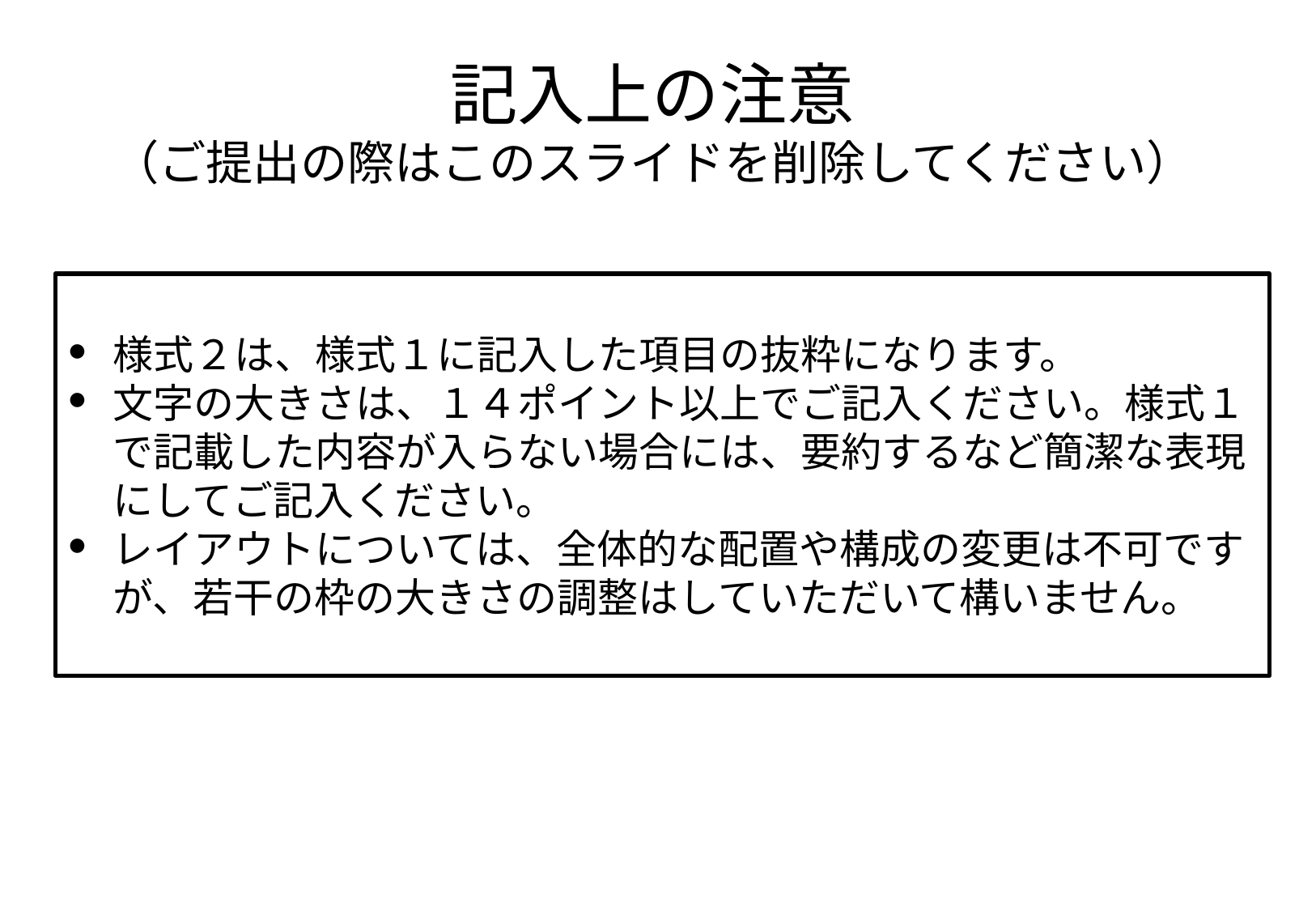

# 記入上の注意 （ご提出の際はこのスライドを削除してください）
様式２は、様式１に記入した項目の抜粋になります。
文字の大きさは、１４ポイント以上でご記入ください。様式１で記載した内容が入らない場合には、要約するなど簡潔な表現にしてご記入ください。
レイアウトについては、全体的な配置や構成の変更は不可ですが、若干の枠の大きさの調整はしていただいて構いません。